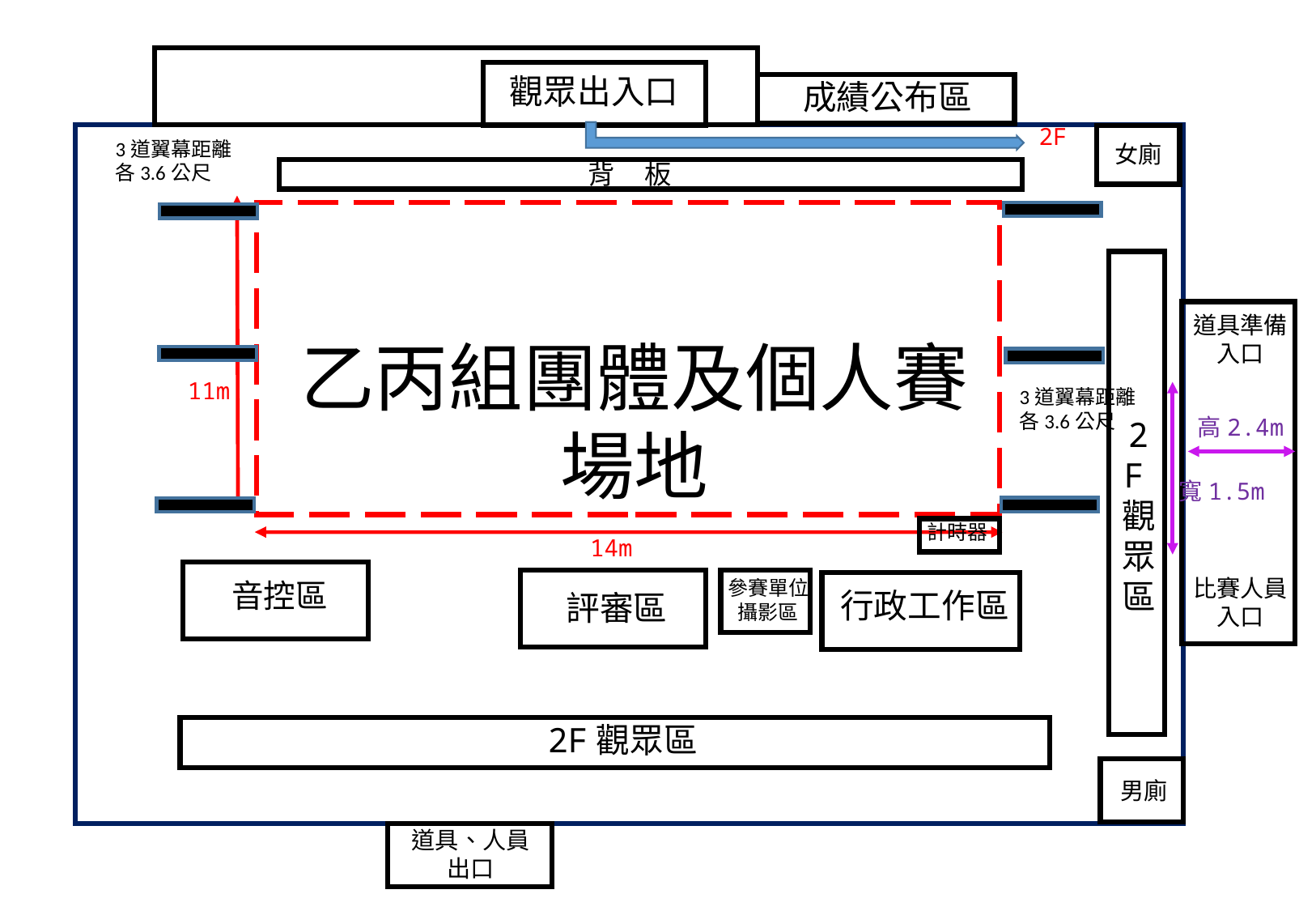

成績公布區

女廁

乙丙組團體及個人賽場地

音控區

行政工作區
評審區

男廁
道具、人員
出口

觀眾出入口
2F
3道翼幕距離各3.6公尺
背     板

道具準備
入口

11m
3道翼幕距離各3.6公尺
高2.4m
2F觀眾區
寬1.5m

計時器

14m
比賽人員
入口
參賽單位
攝影區

2F觀眾區